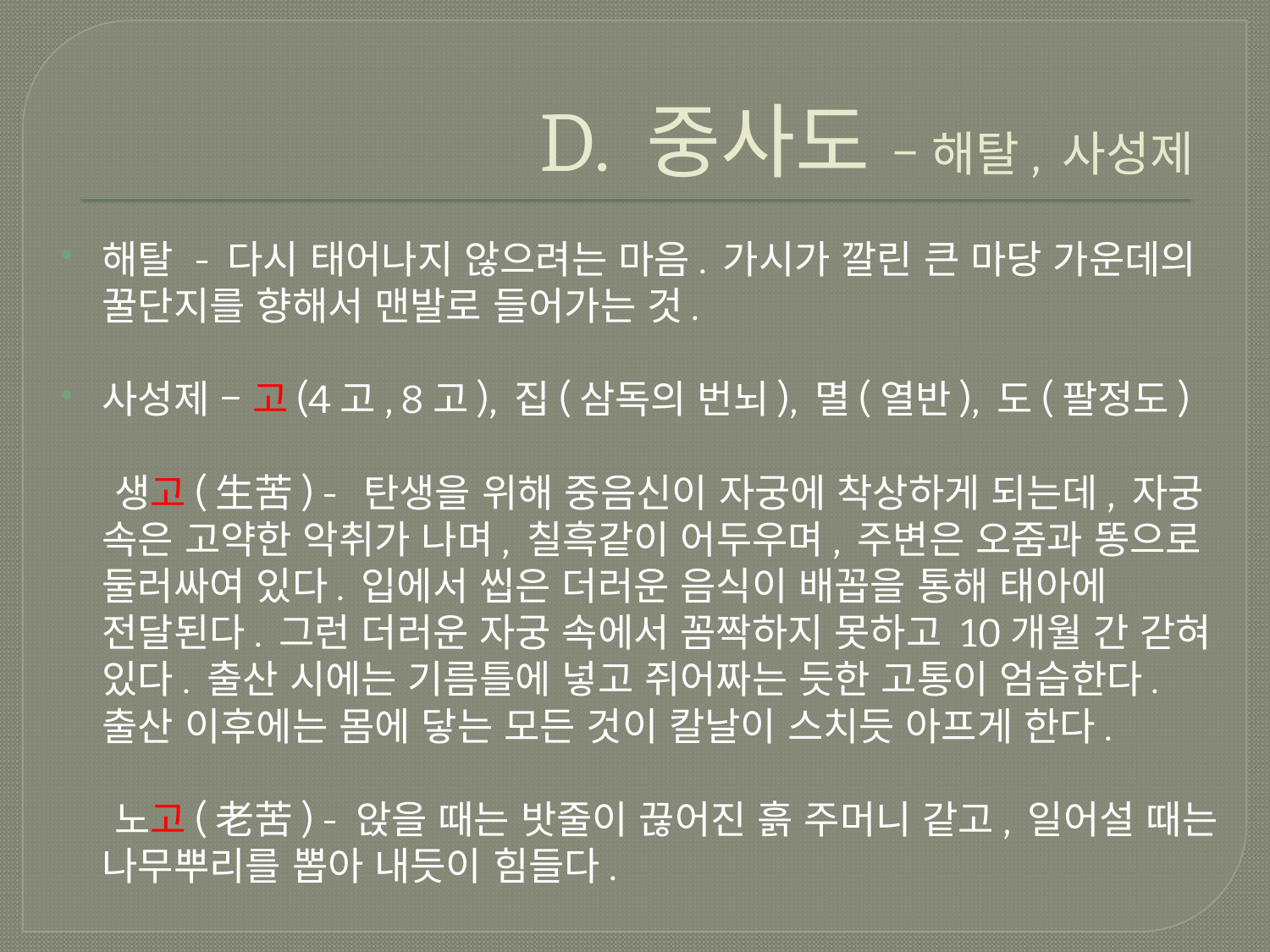

# D. 중사도 – 해탈, 사성제
해탈 - 다시 태어나지 않으려는 마음. 가시가 깔린 큰 마당 가운데의 꿀단지를 향해서 맨발로 들어가는 것.

사성제 – 고(4고, 8고), 집(삼독의 번뇌), 멸(열반), 도(팔정도)

    생고(生苦) -  탄생을 위해 중음신이 자궁에 착상하게 되는데, 자궁 속은 고약한 악취가 나며, 칠흑같이 어두우며, 주변은 오줌과 똥으로 둘러싸여 있다. 입에서 씹은 더러운 음식이 배꼽을 통해 태아에 전달된다. 그런 더러운 자궁 속에서 꼼짝하지 못하고 10개월 간 갇혀 있다. 출산 시에는 기름틀에 넣고 쥐어짜는 듯한 고통이 엄습한다. 출산 이후에는 몸에 닿는 모든 것이 칼날이 스치듯 아프게 한다.

    노고(老苦) - 앉을 때는 밧줄이 끊어진 흙 주머니 같고, 일어설 때는 나무뿌리를 뽑아 내듯이 힘들다.